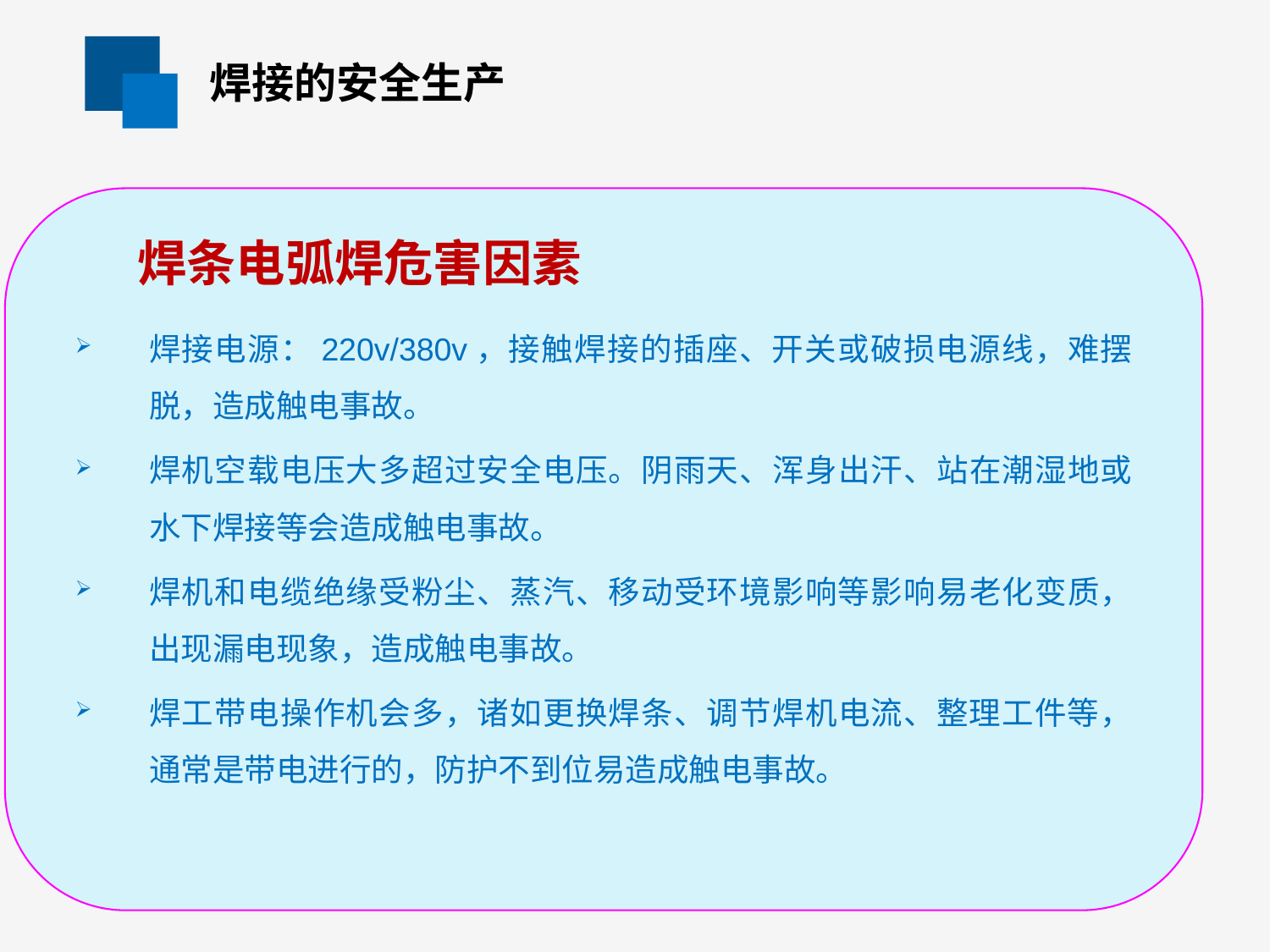

焊接的安全生产
焊接电源：220v/380v，接触焊接的插座、开关或破损电源线，难摆脱，造成触电事故。
焊机空载电压大多超过安全电压。阴雨天、浑身出汗、站在潮湿地或水下焊接等会造成触电事故。
焊机和电缆绝缘受粉尘、蒸汽、移动受环境影响等影响易老化变质，出现漏电现象，造成触电事故。
焊工带电操作机会多，诸如更换焊条、调节焊机电流、整理工件等，通常是带电进行的，防护不到位易造成触电事故。
焊条电弧焊危害因素